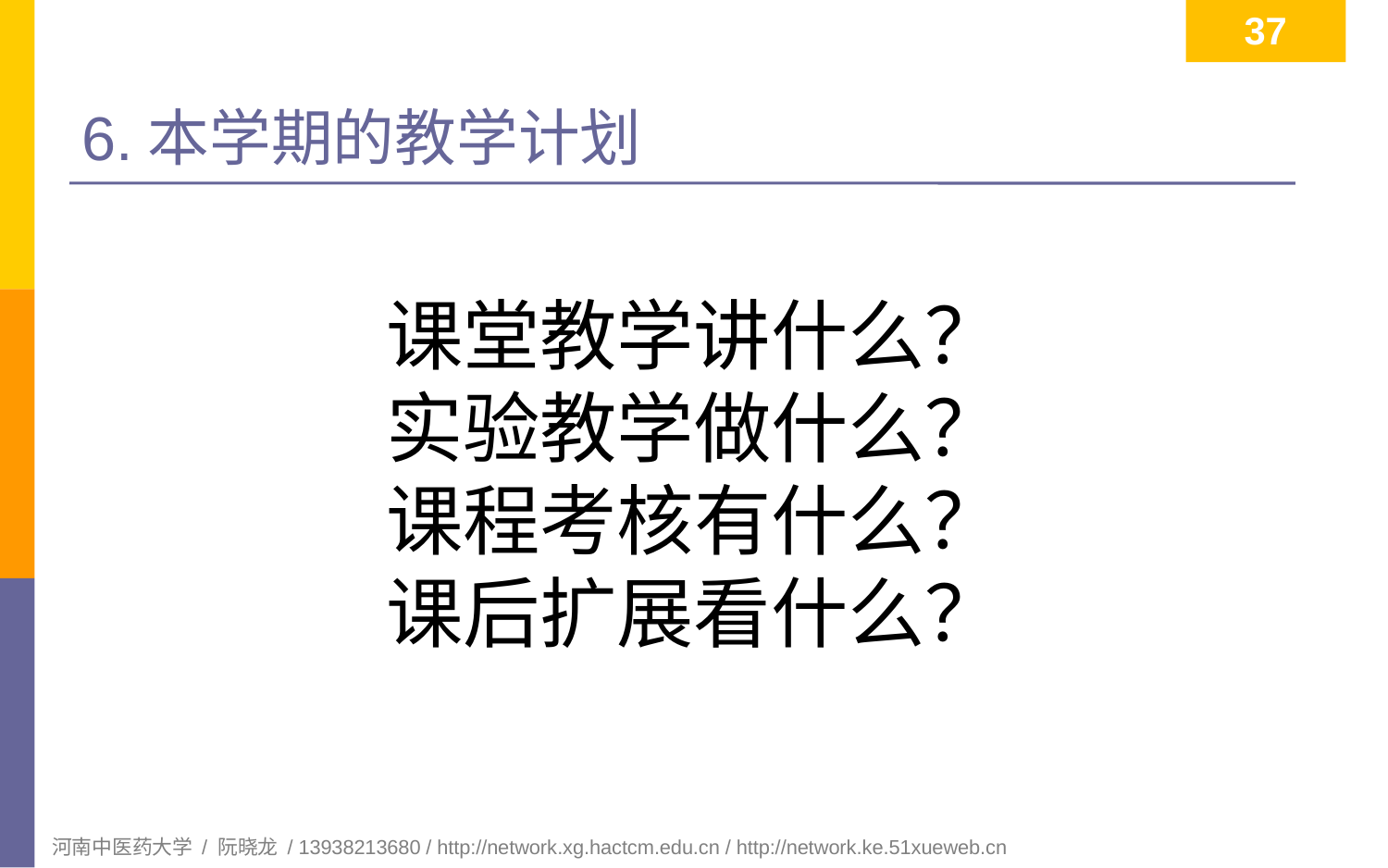

37
# 6.本学期的教学计划
课堂教学讲什么？
实验教学做什么？
课程考核有什么？
课后扩展看什么？